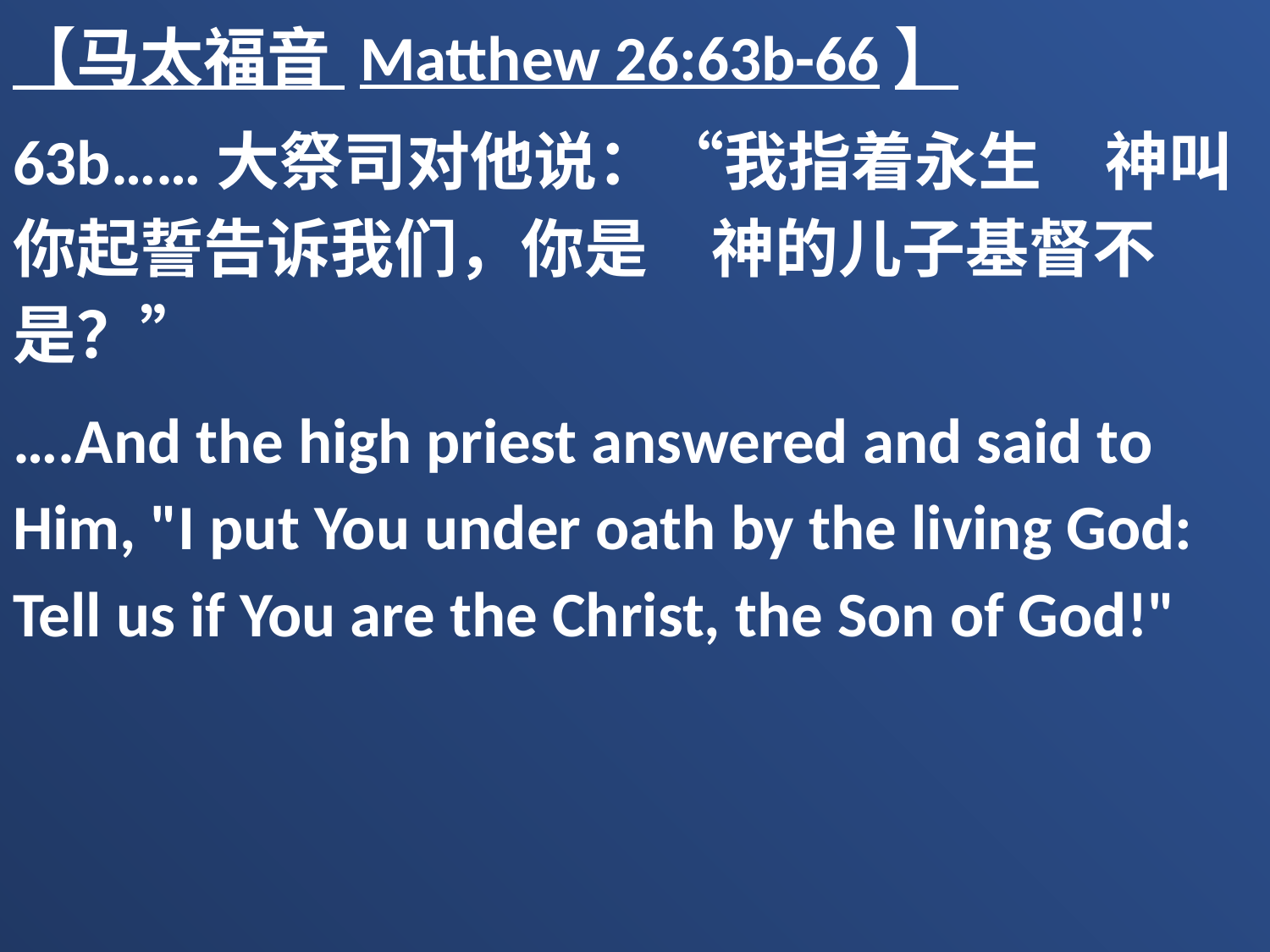

【马太福音 Matthew 26:63b-66】
63b……大祭司对他说：“我指着永生　神叫你起誓告诉我们，你是　神的儿子基督不是？”
….And the high priest answered and said to Him, "I put You under oath by the living God: Tell us if You are the Christ, the Son of God!"